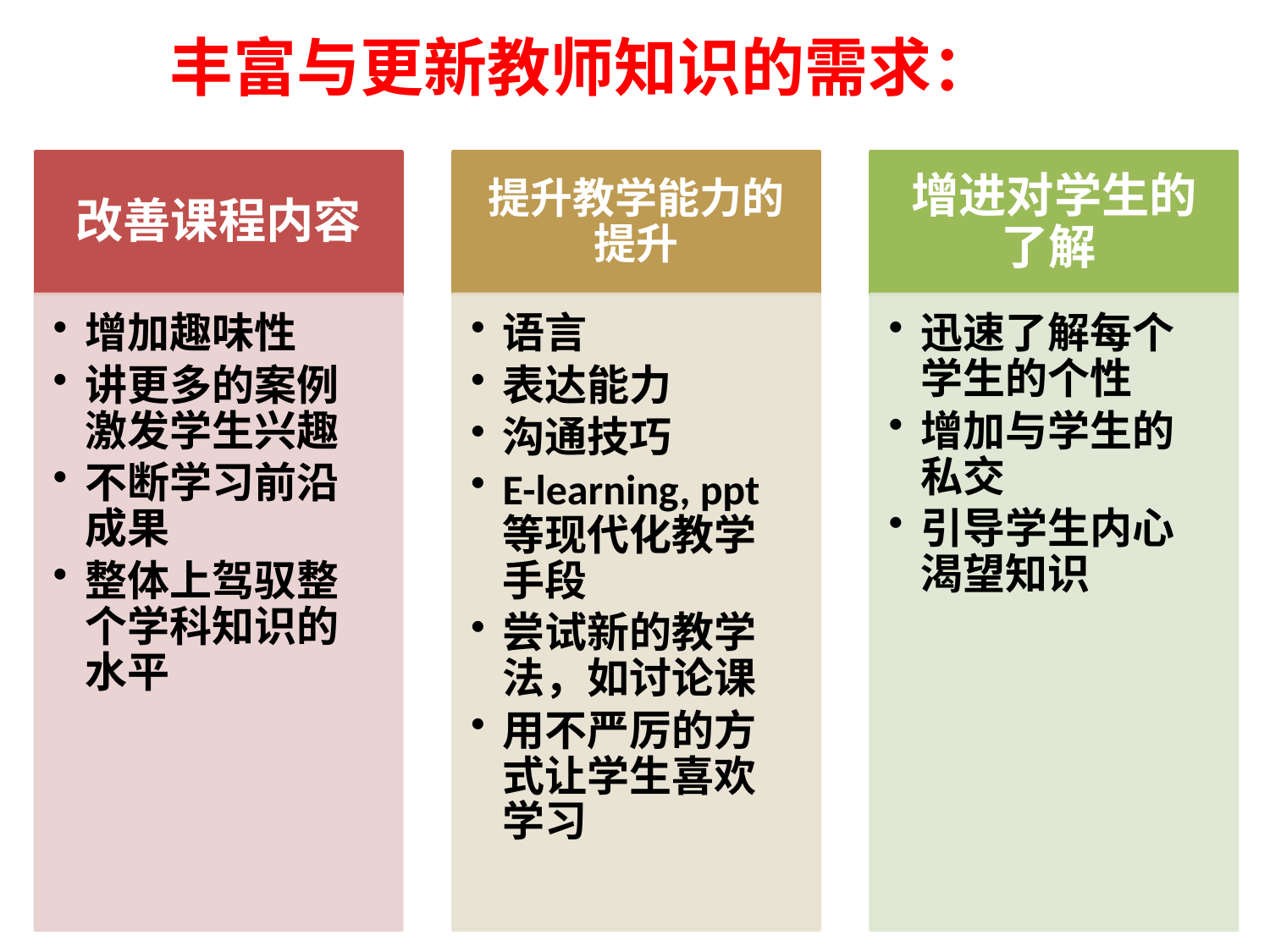

# 丰富与更新教师知识的需求：
改善课程内容
增加趣味性
讲更多的案例激发学生兴趣
不断学习前沿成果
整体上驾驭整个学科知识的水平
提升教学能力的提升
语言
表达能力
沟通技巧
E-learning, ppt等现代化教学手段
尝试新的教学法，如讨论课
用不严厉的方式让学生喜欢学习
增进对学生的了解
迅速了解每个学生的个性
增加与学生的私交
引导学生内心渴望知识